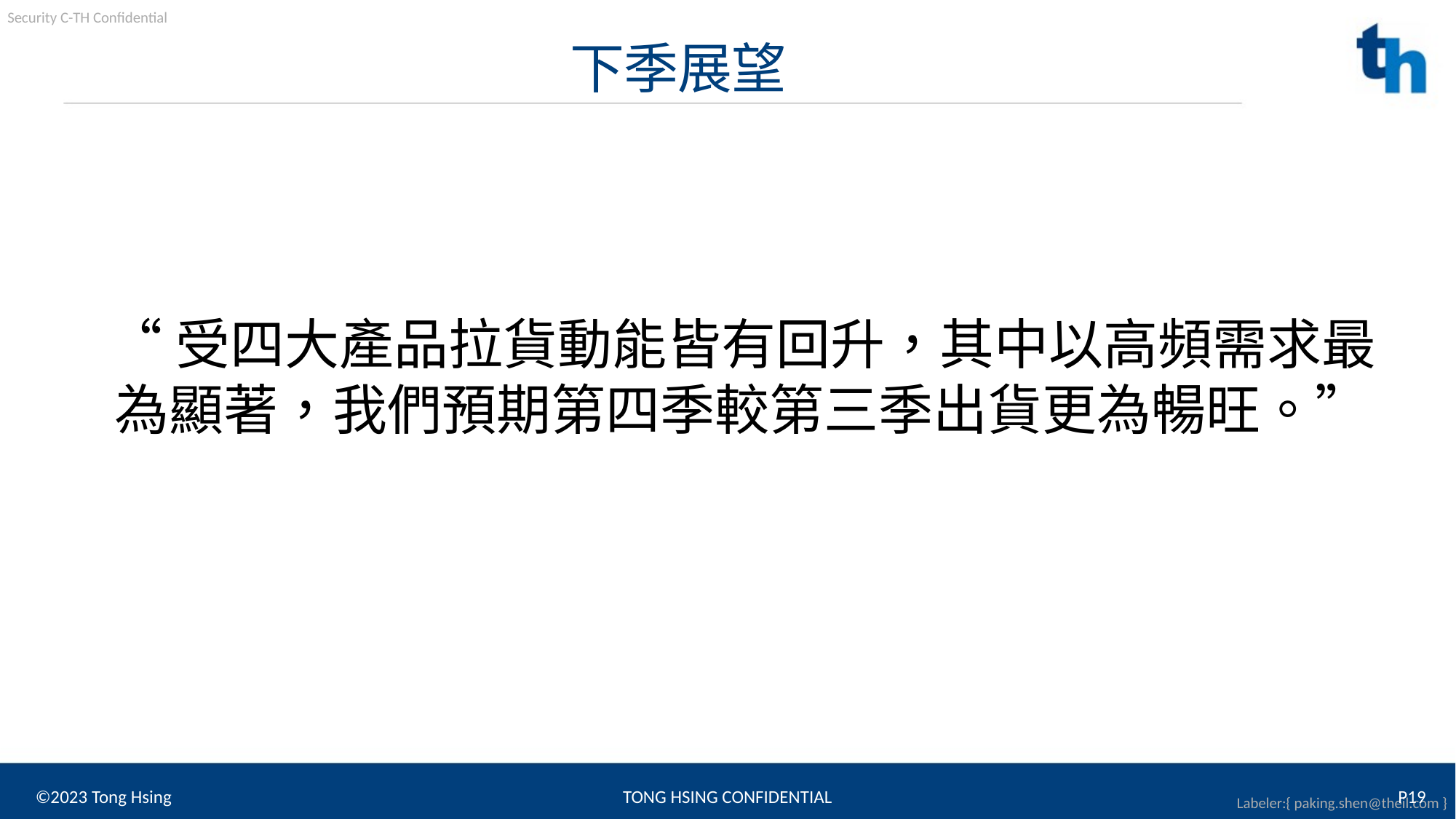

下季展望

“受四大產品拉貨動能皆有回升，其中以高頻需求最為顯著，我們預期第四季較第三季出貨更為暢旺。”

©2023 Tong Hsing
TONG HSING CONFIDENTIAL
P19